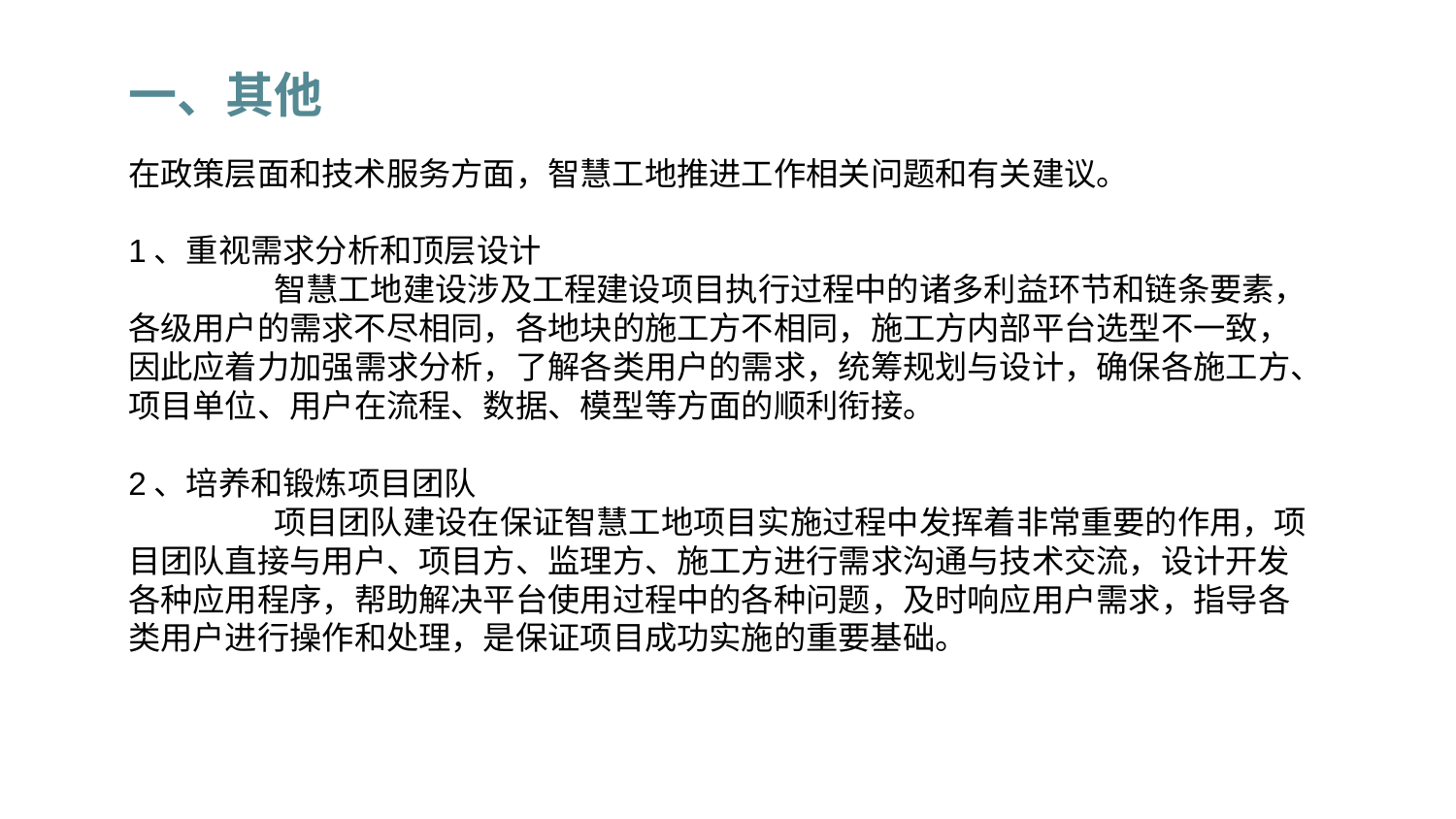

一、其他
在政策层面和技术服务方面，智慧工地推进工作相关问题和有关建议。

1、重视需求分析和顶层设计
	智慧工地建设涉及工程建设项目执行过程中的诸多利益环节和链条要素，各级用户的需求不尽相同，各地块的施工方不相同，施工方内部平台选型不一致，因此应着力加强需求分析，了解各类用户的需求，统筹规划与设计，确保各施工方、项目单位、用户在流程、数据、模型等方面的顺利衔接。

2、培养和锻炼项目团队
	项目团队建设在保证智慧工地项目实施过程中发挥着非常重要的作用，项目团队直接与用户、项目方、监理方、施工方进行需求沟通与技术交流，设计开发各种应用程序，帮助解决平台使用过程中的各种问题，及时响应用户需求，指导各类用户进行操作和处理，是保证项目成功实施的重要基础。